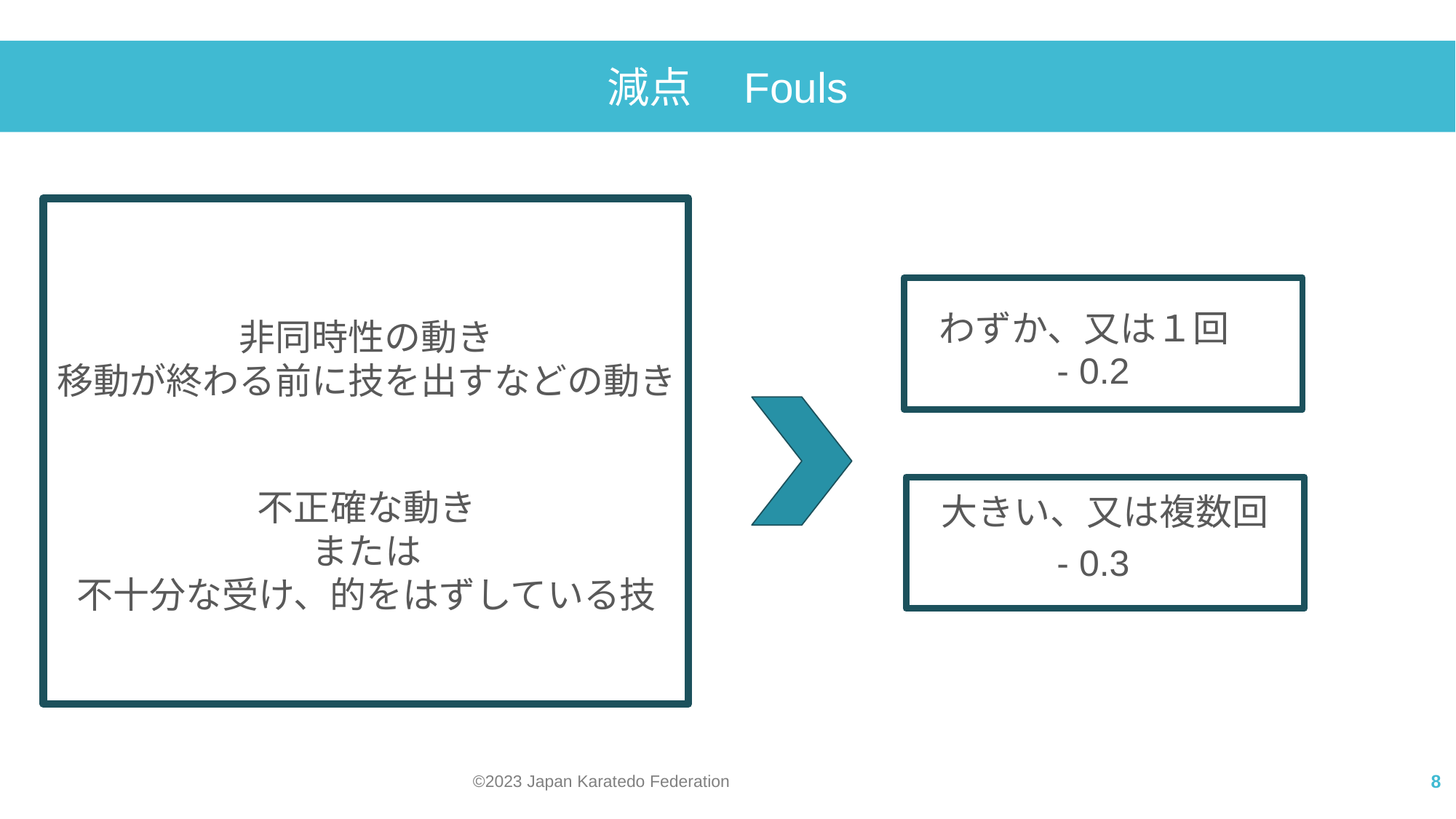

減点　Fouls

わずか、又は１回
非同時性の動き
移動が終わる前に技を出すなどの動き
- 0.2

不正確な動き
または
不十分な受け、的をはずしている技
大きい、又は複数回
- 0.3
©️2023 Japan Karatedo Federation
8